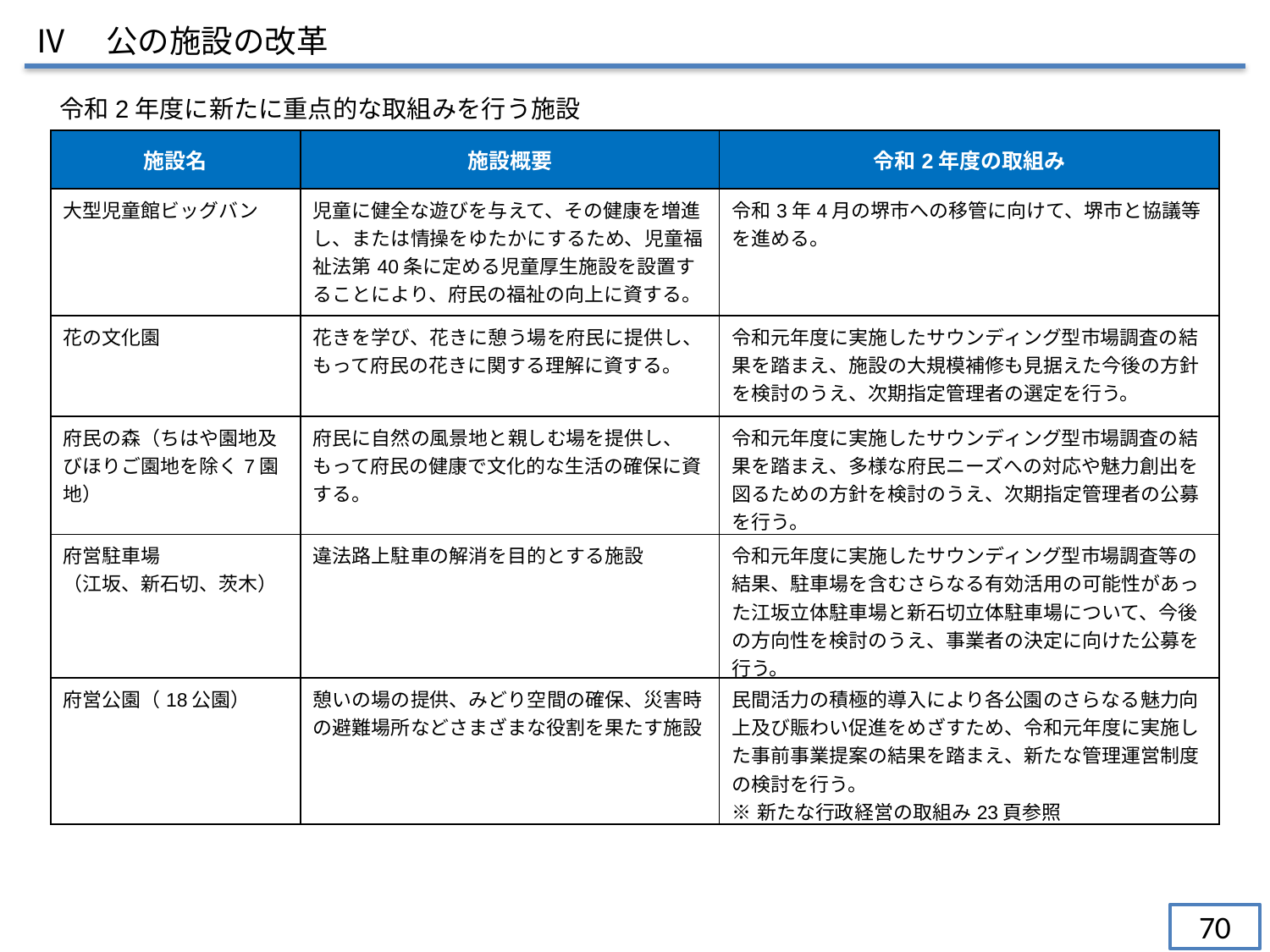

Ⅳ　公の施設の改革
令和2年度に新たに重点的な取組みを行う施設
| 施設名 | 施設概要 | 令和2年度の取組み |
| --- | --- | --- |
| 大型児童館ビッグバン | 児童に健全な遊びを与えて、その健康を増進し、または情操をゆたかにするため、児童福祉法第40条に定める児童厚生施設を設置することにより、府民の福祉の向上に資する。 | 令和3年4月の堺市への移管に向けて、堺市と協議等を進める。 |
| 花の文化園 | 花きを学び、花きに憩う場を府民に提供し、もって府民の花きに関する理解に資する。 | 令和元年度に実施したサウンディング型市場調査の結果を踏まえ、施設の大規模補修も見据えた今後の方針を検討のうえ、次期指定管理者の選定を行う。 |
| 府民の森（ちはや園地及びほりご園地を除く7園地） | 府民に自然の風景地と親しむ場を提供し、もって府民の健康で文化的な生活の確保に資する。 | 令和元年度に実施したサウンディング型市場調査の結果を踏まえ、多様な府民ニーズへの対応や魅力創出を図るための方針を検討のうえ、次期指定管理者の公募を行う。 |
| 府営駐車場 （江坂、新石切、茨木） | 違法路上駐車の解消を目的とする施設 | 令和元年度に実施したサウンディング型市場調査等の結果、駐車場を含むさらなる有効活用の可能性があった江坂立体駐車場と新石切立体駐車場について、今後の方向性を検討のうえ、事業者の決定に向けた公募を行う。 |
| 府営公園（18公園） | 憩いの場の提供、みどり空間の確保、災害時の避難場所などさまざまな役割を果たす施設 | 民間活力の積極的導入により各公園のさらなる魅力向上及び賑わい促進をめざすため、令和元年度に実施した事前事業提案の結果を踏まえ、新たな管理運営制度の検討を行う。 ※新たな行政経営の取組み23頁参照 |
70